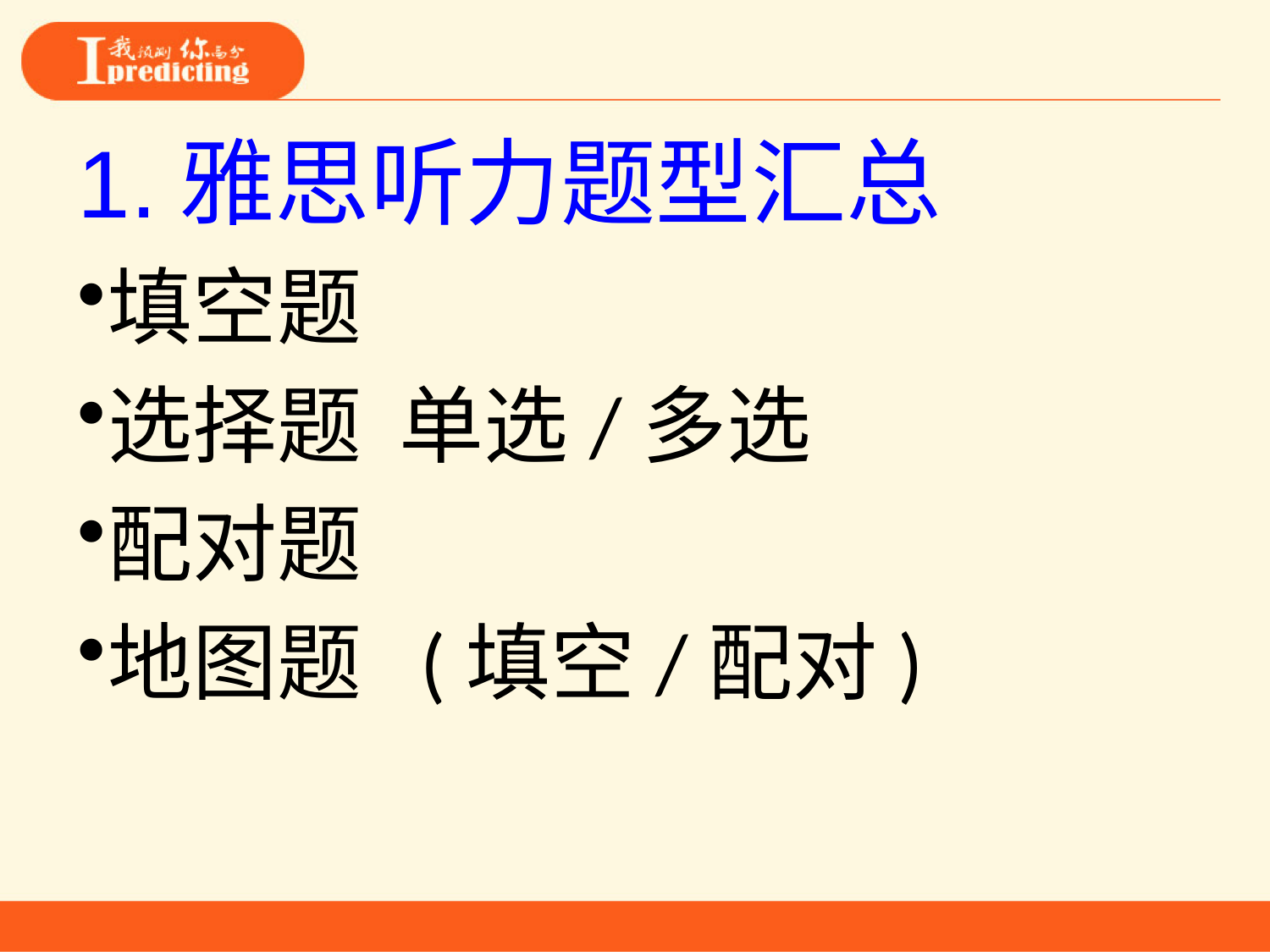

1.雅思听力题型汇总
填空题
选择题  单选/多选
配对题
地图题  (填空/配对)